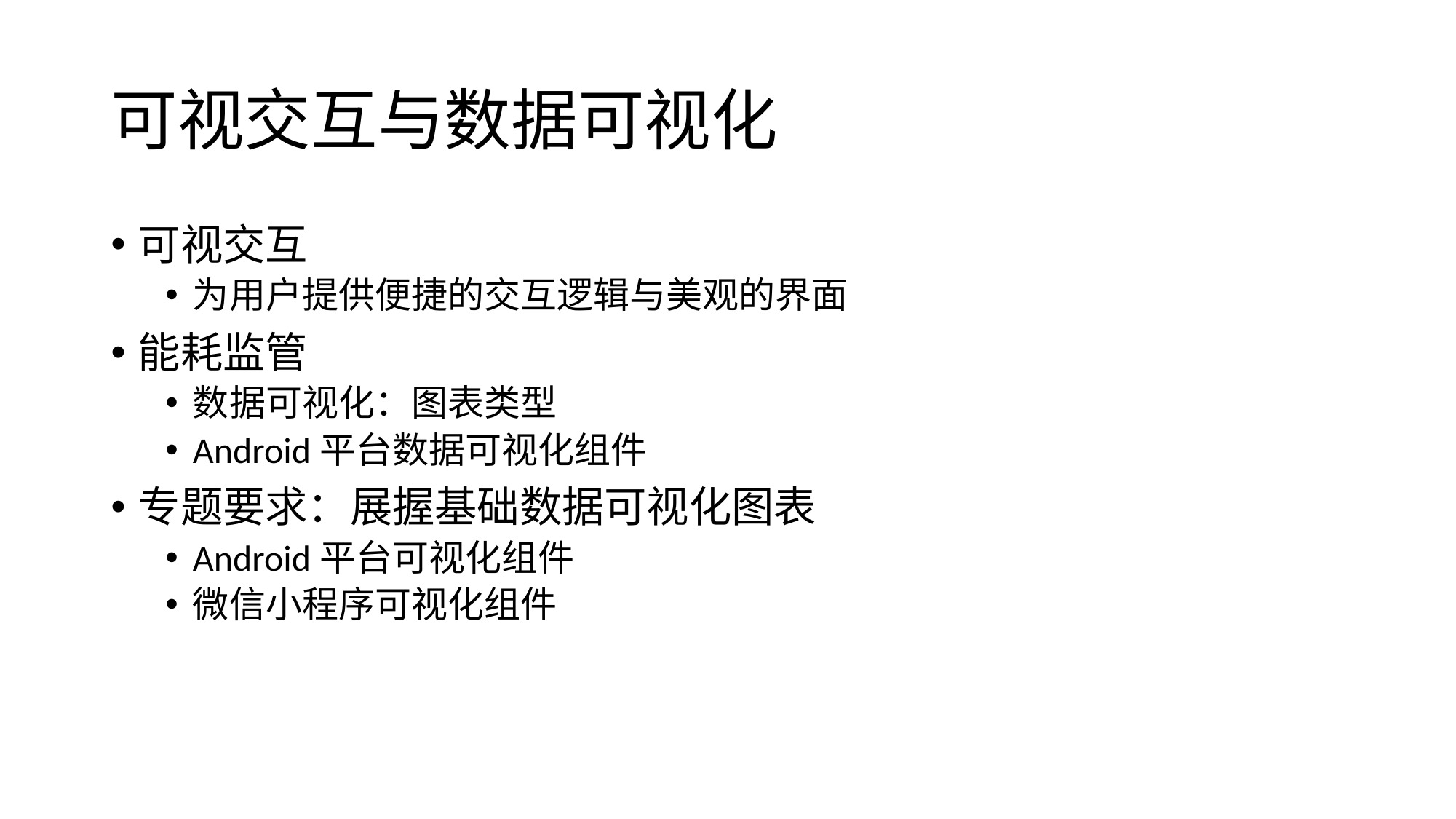

# 可视交互与数据可视化
可视交互
为用户提供便捷的交互逻辑与美观的界面
能耗监管
数据可视化：图表类型
Android平台数据可视化组件
专题要求：展握基础数据可视化图表
Android平台可视化组件
微信小程序可视化组件